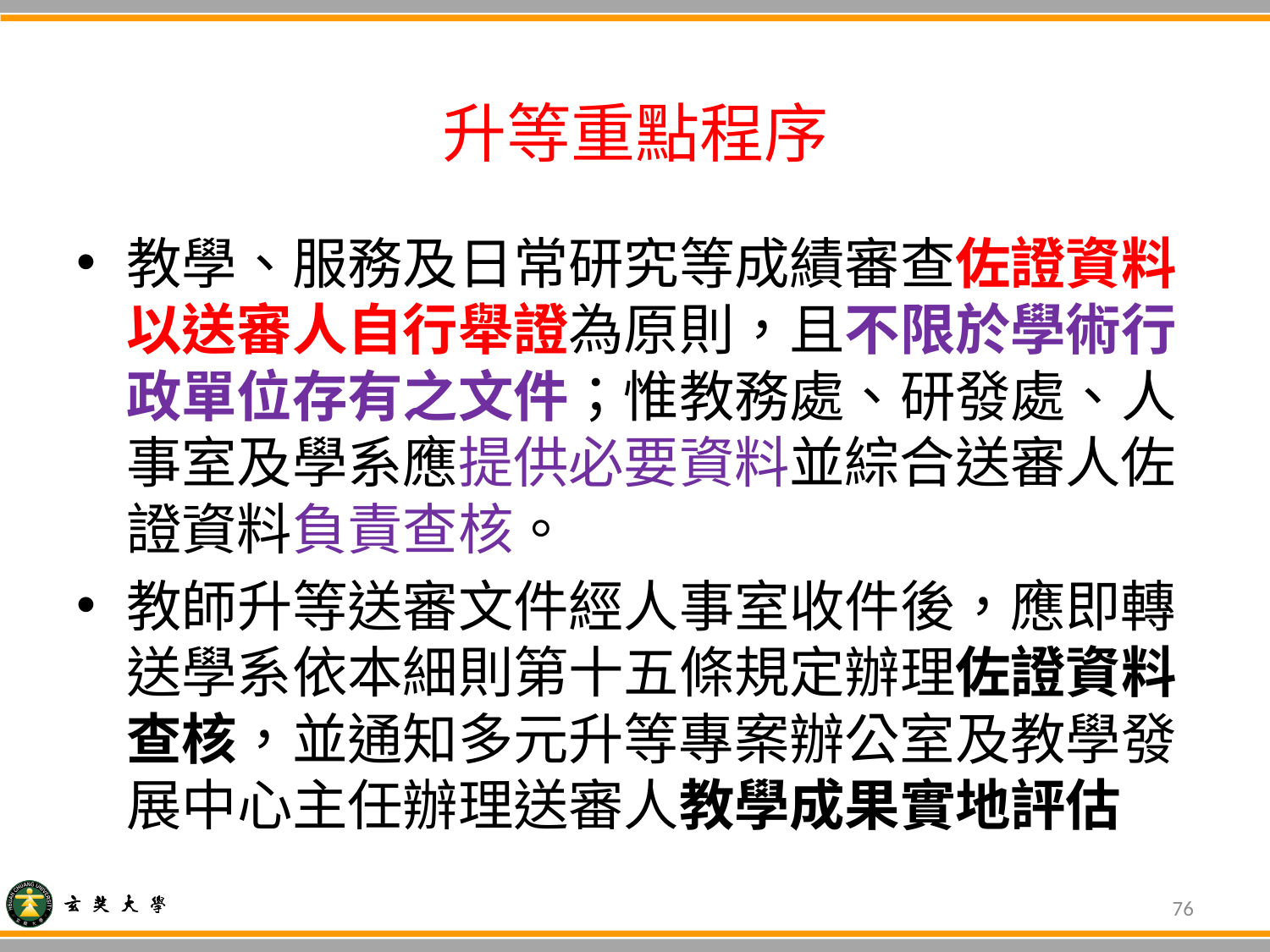

# 升等重點程序
教學、服務及日常研究等成績審查佐證資料以送審人自行舉證為原則，且不限於學術行政單位存有之文件；惟教務處、研發處、人事室及學系應提供必要資料並綜合送審人佐證資料負責查核。
教師升等送審文件經人事室收件後，應即轉送學系依本細則第十五條規定辦理佐證資料查核，並通知多元升等專案辦公室及教學發展中心主任辦理送審人教學成果實地評估
76